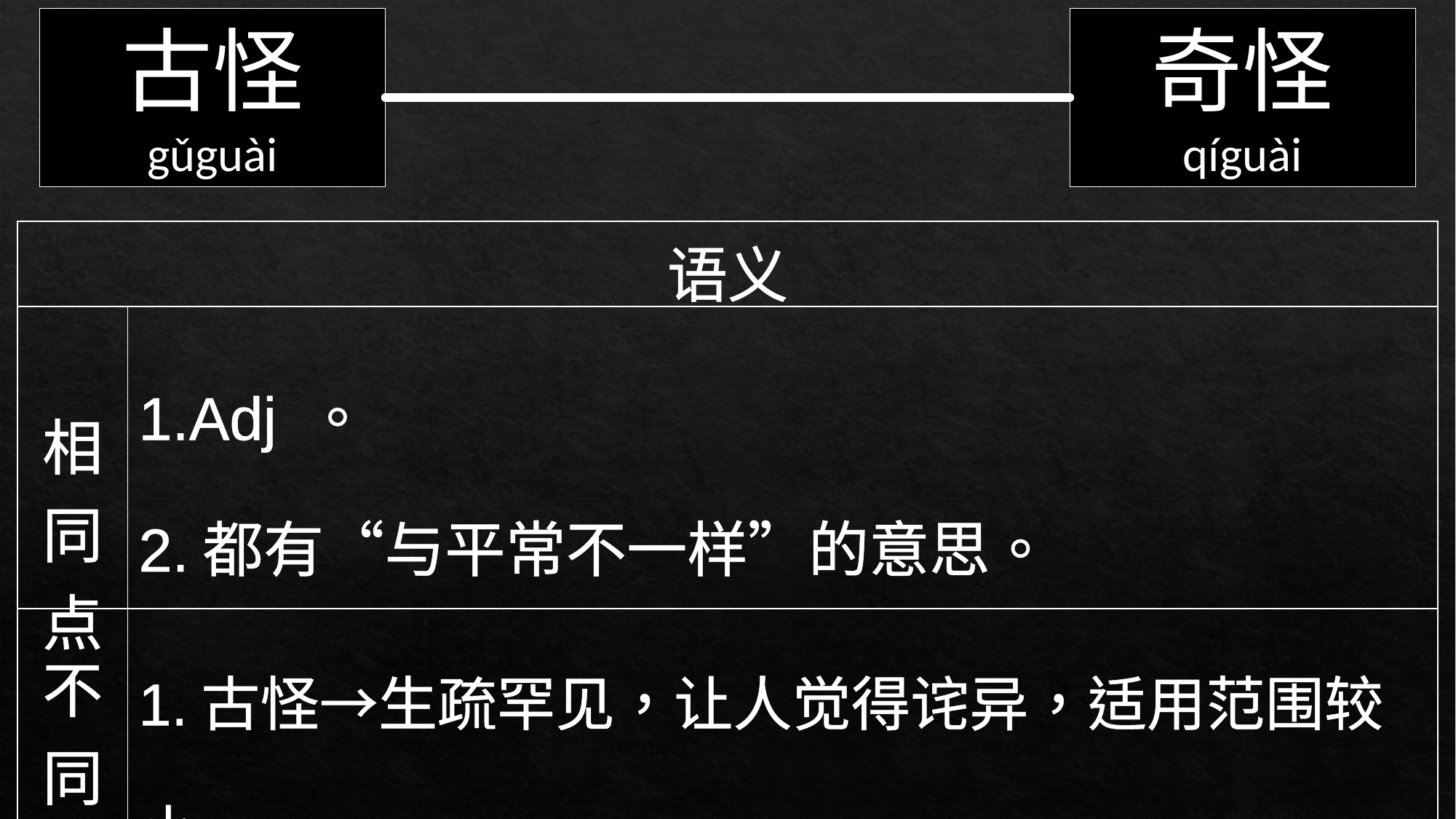

古怪
gǔguài
奇怪
qíguài
|  |
| --- |
| 语义 |  |
| --- | --- |
| 相同点 | 1.Adj 。 2.都有“与平常不一样”的意思。 |
| 不同点 | 1.古怪→生疏罕见，让人觉得诧异，适用范围较小。 2.奇怪→经验不和，难以理解，适用范围较大。 |